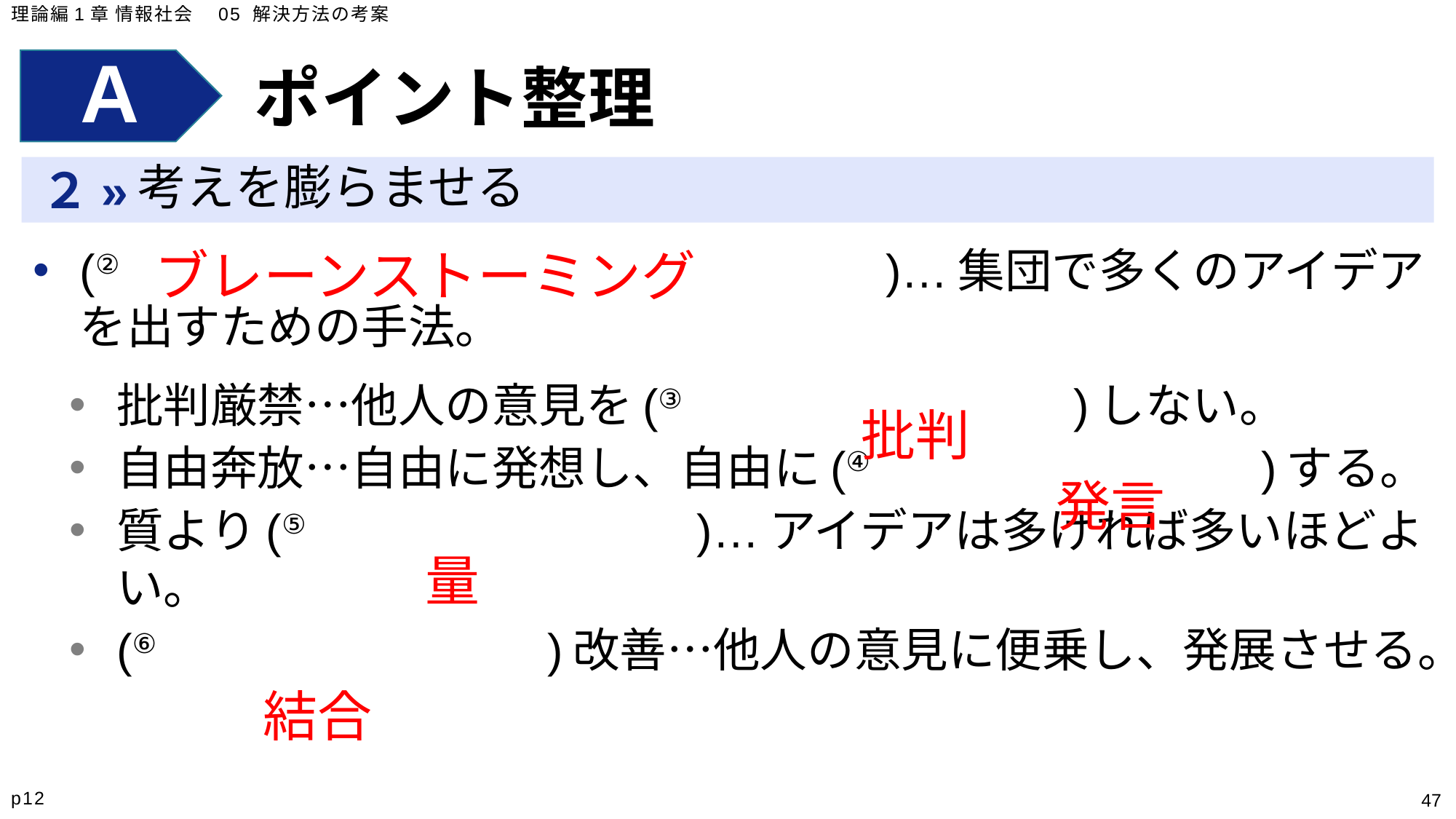

理論編1章 情報社会　05 解決方法の考案
ポイント整理
考えを膨らませる
(②　　　　　　　　　　　　　　　　)…集団で多くのアイデアを出すための手法。
批判厳禁…他人の意見を(③　　　　　　　　)しない。
自由奔放…自由に発想し、自由に(④　　　　　　　　)する。
質より(⑤　　　　　　　　)…アイデアは多ければ多いほどよい。
(⑥　　　　　　　　)改善…他人の意見に便乗し、発展させる。
ブレーンストーミング
批判
発言
量
結合
p12
47